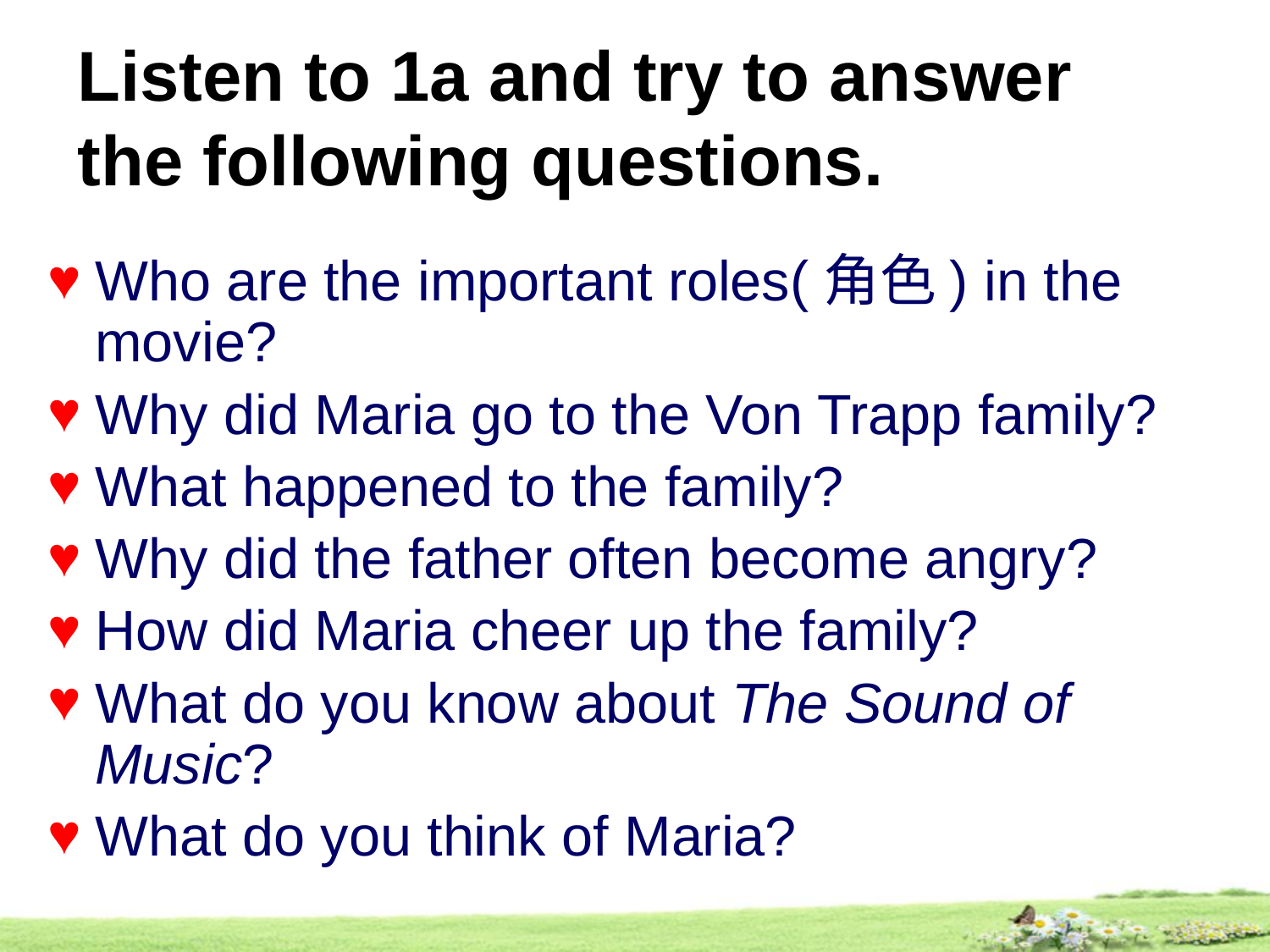

Listen to 1a and try to answer the following questions.
Who are the important roles(角色) in the movie?
Why did Maria go to the Von Trapp family?
What happened to the family?
Why did the father often become angry?
How did Maria cheer up the family?
What do you know about The Sound of Music?
What do you think of Maria?